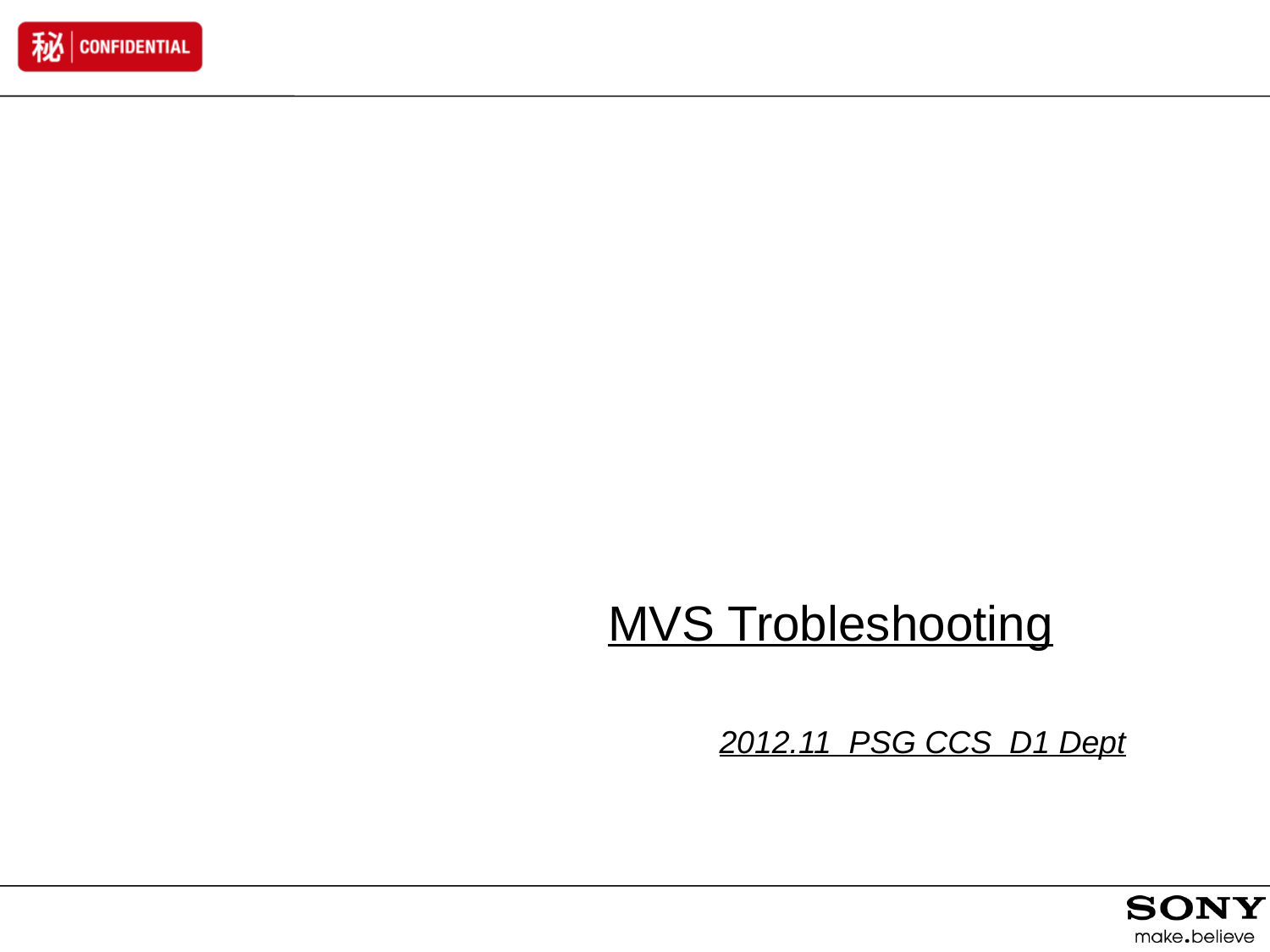

# MVS-6520/6530/3000 メカニカルブロック
MVS Trobleshooting
2012.11  PSG CCS  D1 Dept